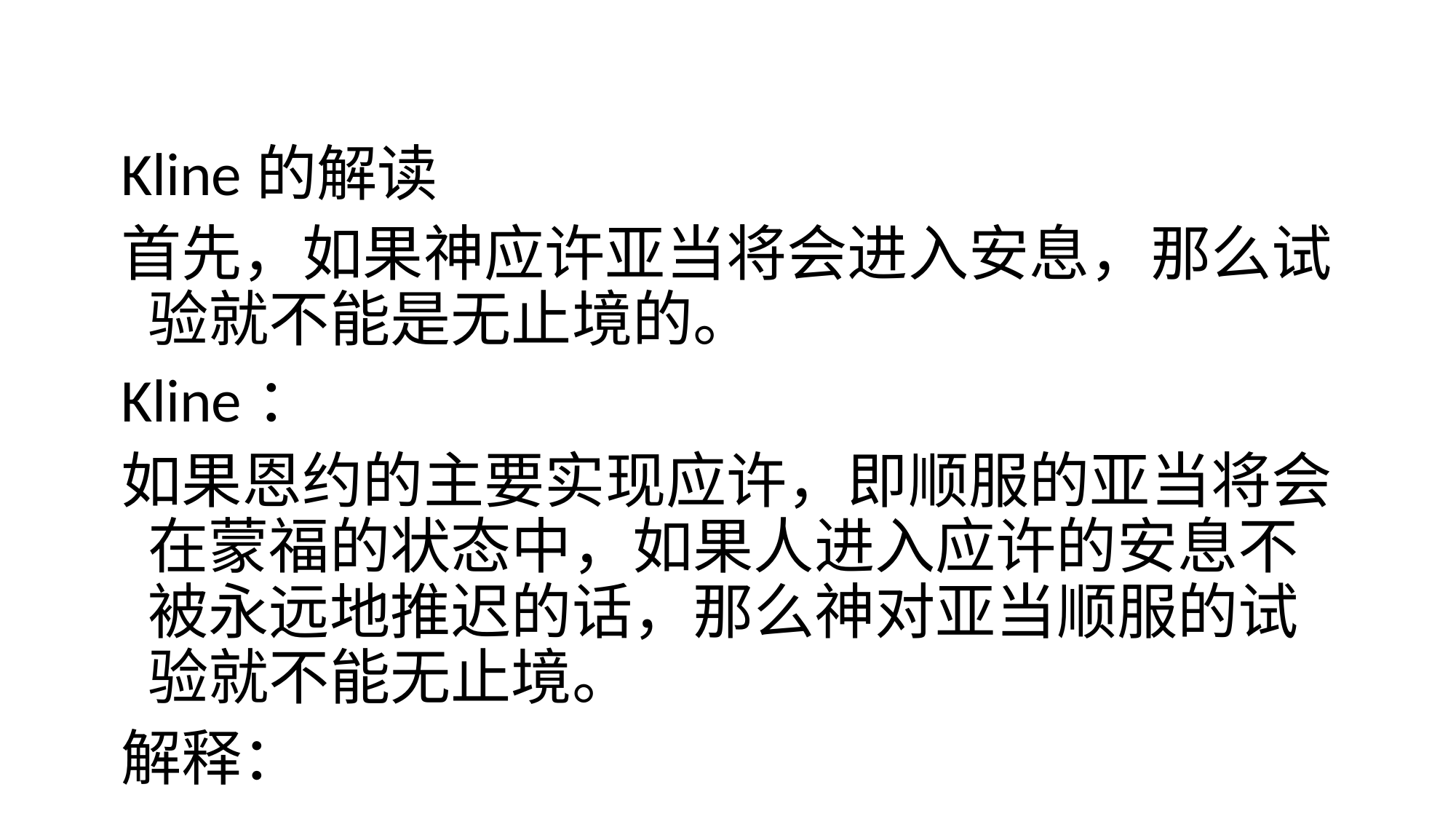

#
Kline的解读
首先，如果神应许亚当将会进入安息，那么试验就不能是无止境的。
Kline：
如果恩约的主要实现应许，即顺服的亚当将会在蒙福的状态中，如果人进入应许的安息不被永远地推迟的话，那么神对亚当顺服的试验就不能无止境。
解释：